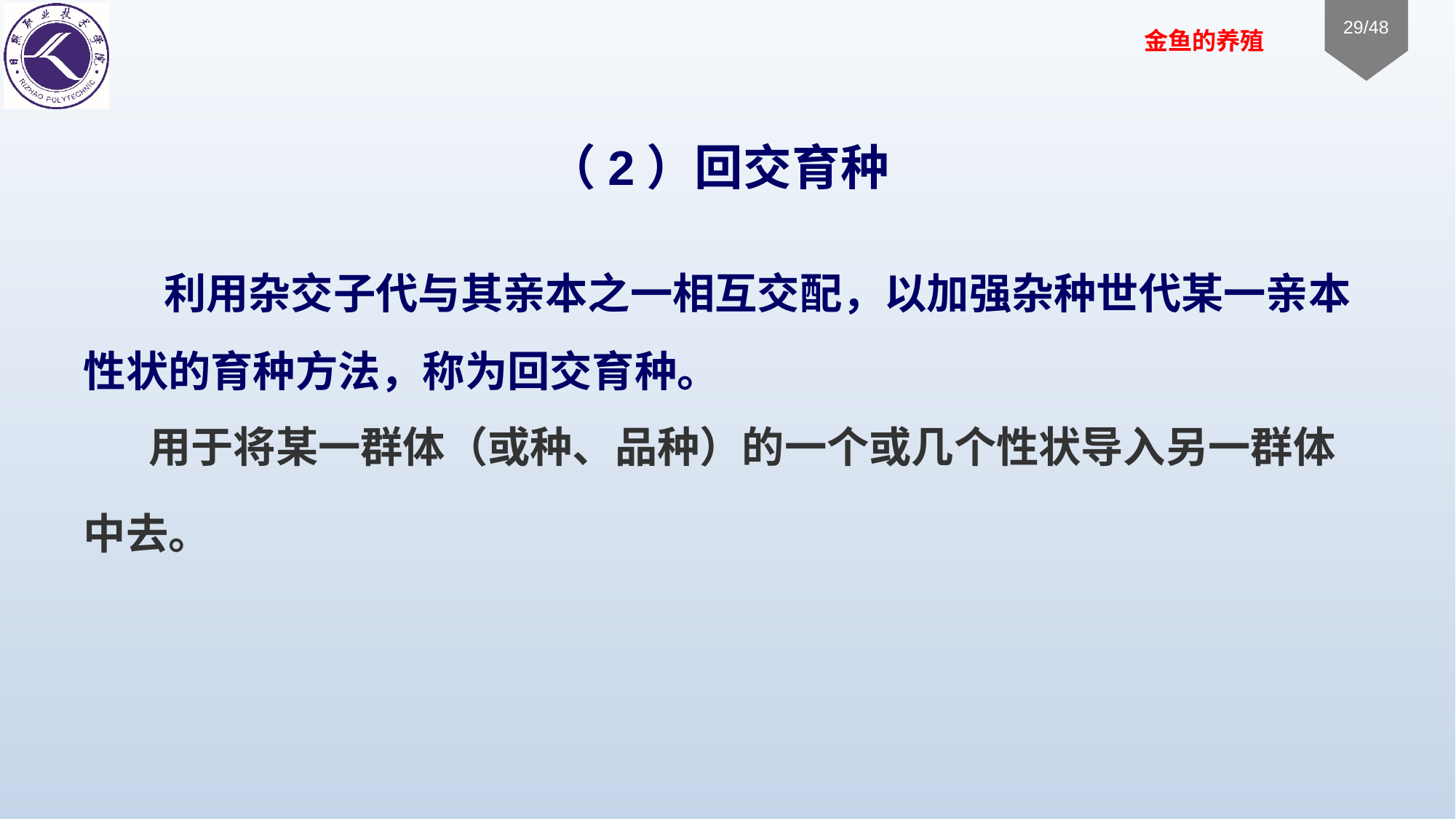

# （2）回交育种
   利用杂交子代与其亲本之一相互交配，以加强杂种世代某一亲本性状的育种方法，称为回交育种。
  用于将某一群体（或种、品种）的一个或几个性状导入另一群体中去。